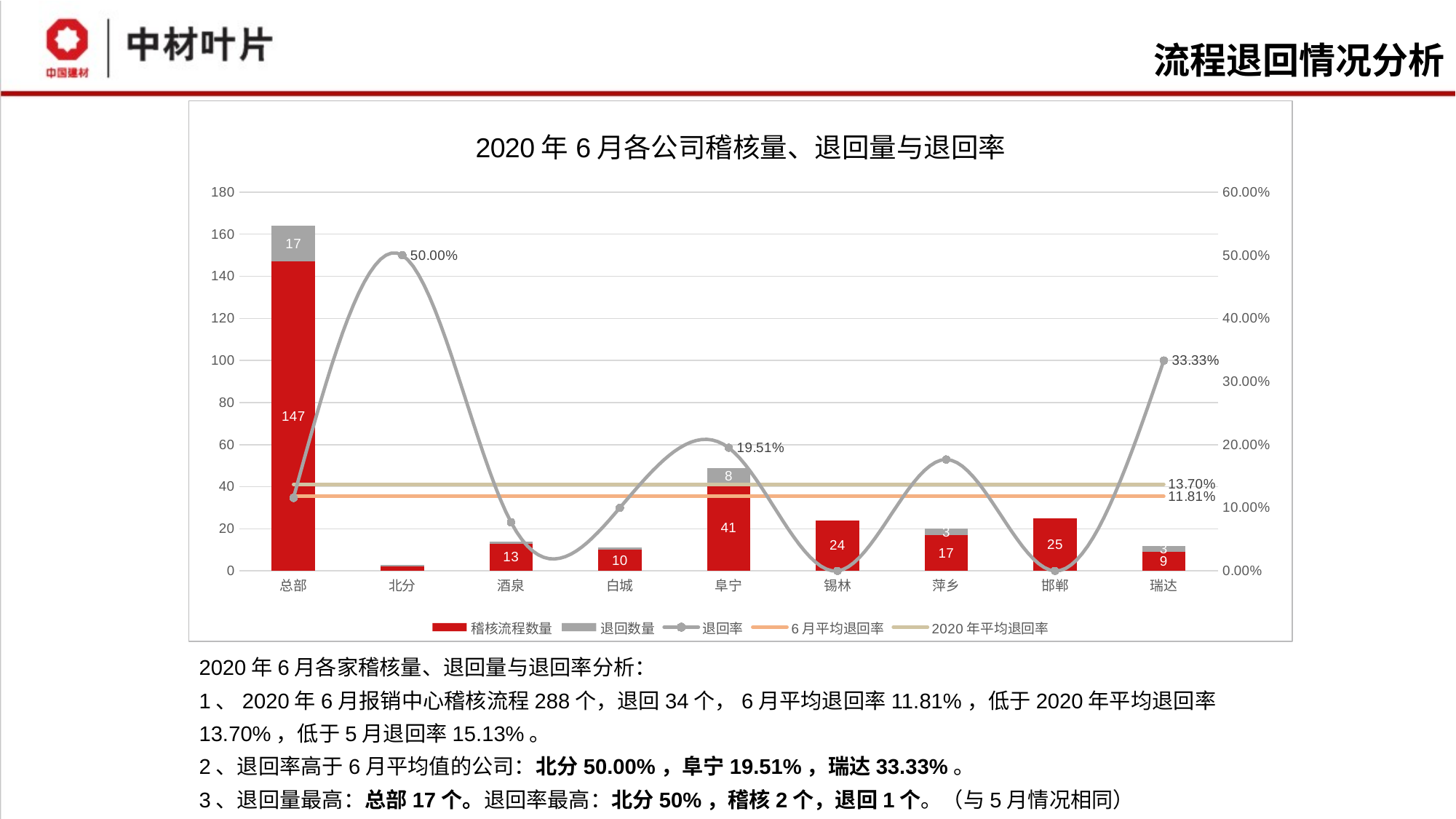

流程退回情况分析

### Chart: 2020年6月各公司稽核量、退回量与退回率

| Category | 稽核流程数量 | 退回数量 | 退回率 | 6月平均退回率 | 2020年平均退回率 |
|---|---|---|---|---|---|
| 总部 | 147.0 | 17.0 | 0.115646258503401 | 0.1181 | 0.137 |
| 北分 | 2.0 | 1.0 | 0.5 | 0.1181 | 0.137 |
| 酒泉 | 13.0 | 1.0 | 0.0769230769230769 | 0.1181 | 0.137 |
| 白城 | 10.0 | 1.0 | 0.1 | 0.1181 | 0.137 |
| 阜宁 | 41.0 | 8.0 | 0.195121951219512 | 0.1181 | 0.137 |
| 锡林 | 24.0 | 0.0 | 0.0 | 0.1181 | 0.137 |
| 萍乡 | 17.0 | 3.0 | 0.176470588235294 | 0.1181 | 0.137 |
| 邯郸 | 25.0 | 0.0 | 0.0 | 0.1181 | 0.137 |
| 瑞达 | 9.0 | 3.0 | 0.333333333333333 | 0.1181 | 0.137 |
2020年6月各家稽核量、退回量与退回率分析：
1、2020年6月报销中心稽核流程288个，退回34个，6月平均退回率11.81%，低于2020年平均退回率13.70%，低于5月退回率15.13%。
2、退回率高于6月平均值的公司：北分50.00%，阜宁19.51%，瑞达33.33%。
3、退回量最高：总部17个。退回率最高：北分50%，稽核2个，退回1个。（与5月情况相同）